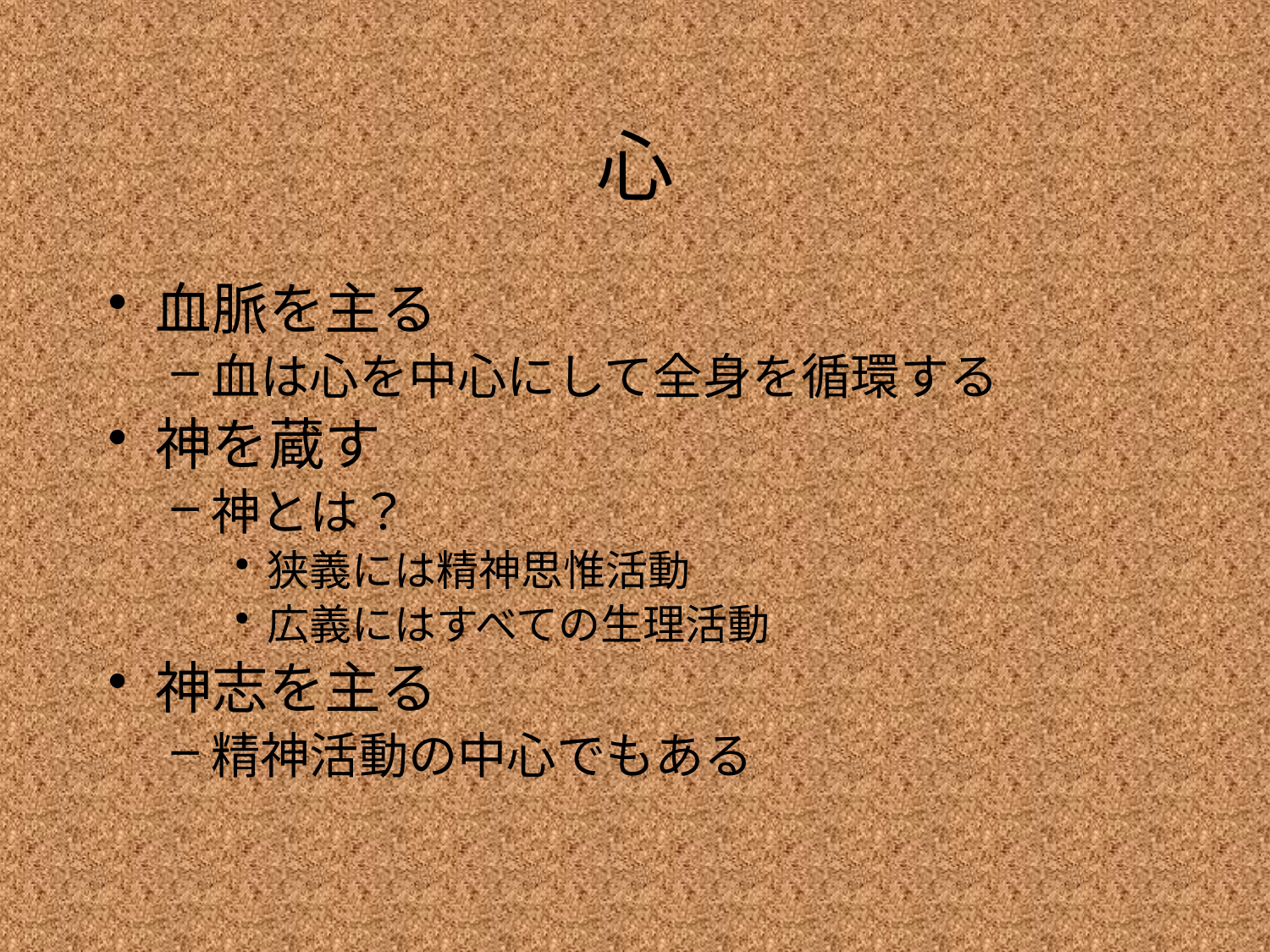

# 心
血脈を主る
血は心を中心にして全身を循環する
神を蔵す
神とは？
狭義には精神思惟活動
広義にはすべての生理活動
神志を主る
精神活動の中心でもある